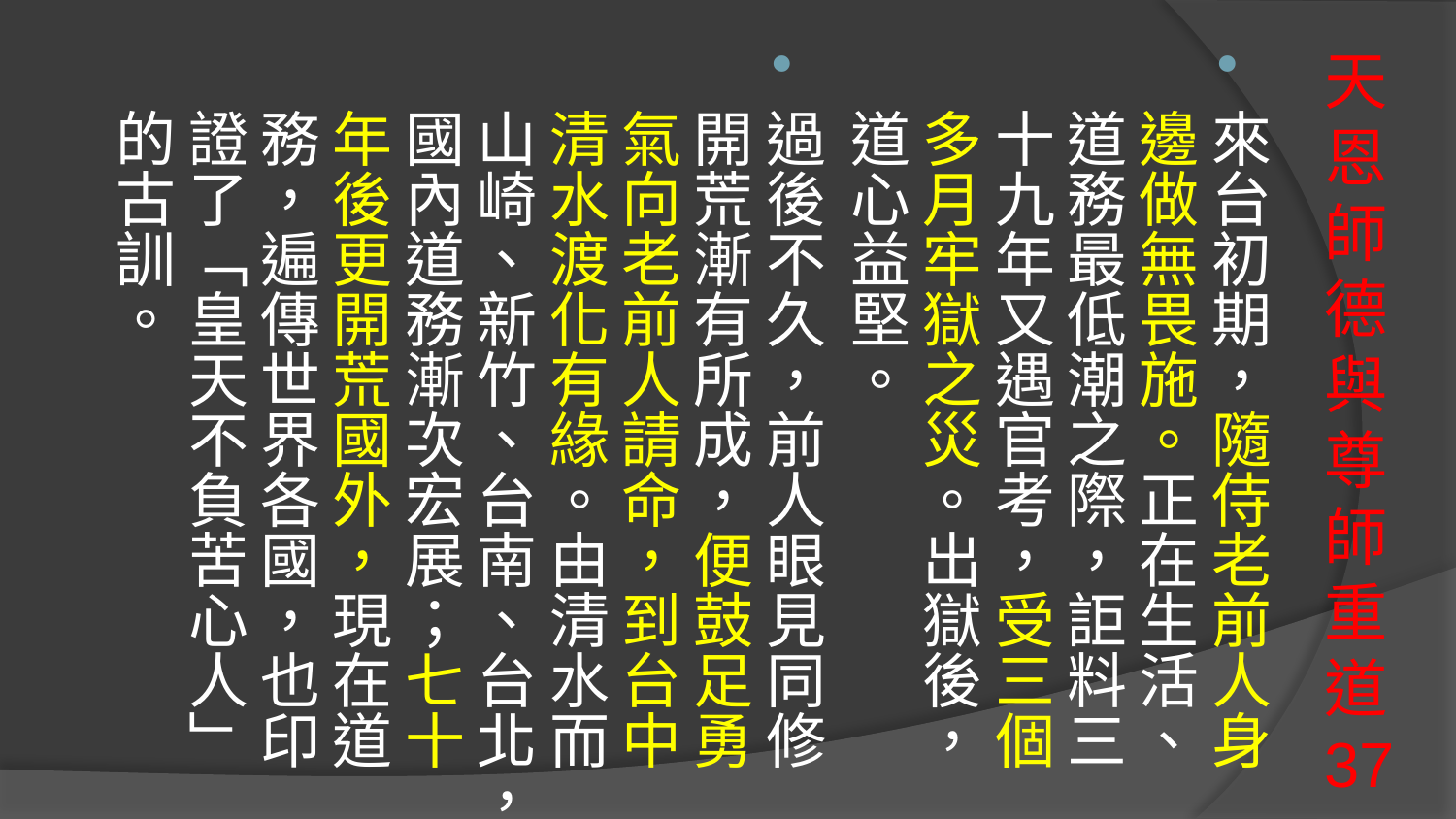

# 天恩師德與尊師重道 37
來台初期，隨侍老前人身邊做無畏施。正在生活、道務最低潮之際，詎料三十九年又遇官考，受三個多月牢獄之災。出獄後，道心益堅。
過後不久，前人眼見同修開荒漸有所成，便鼓足勇氣向老前人請命，到台中清水渡化有緣。由清水而山崎、新竹、台南、台北，國內道務漸次宏展；七十年後更開荒國外，現在道務，遍傳世界各國，也印證了「皇天不負苦心人」的古訓。